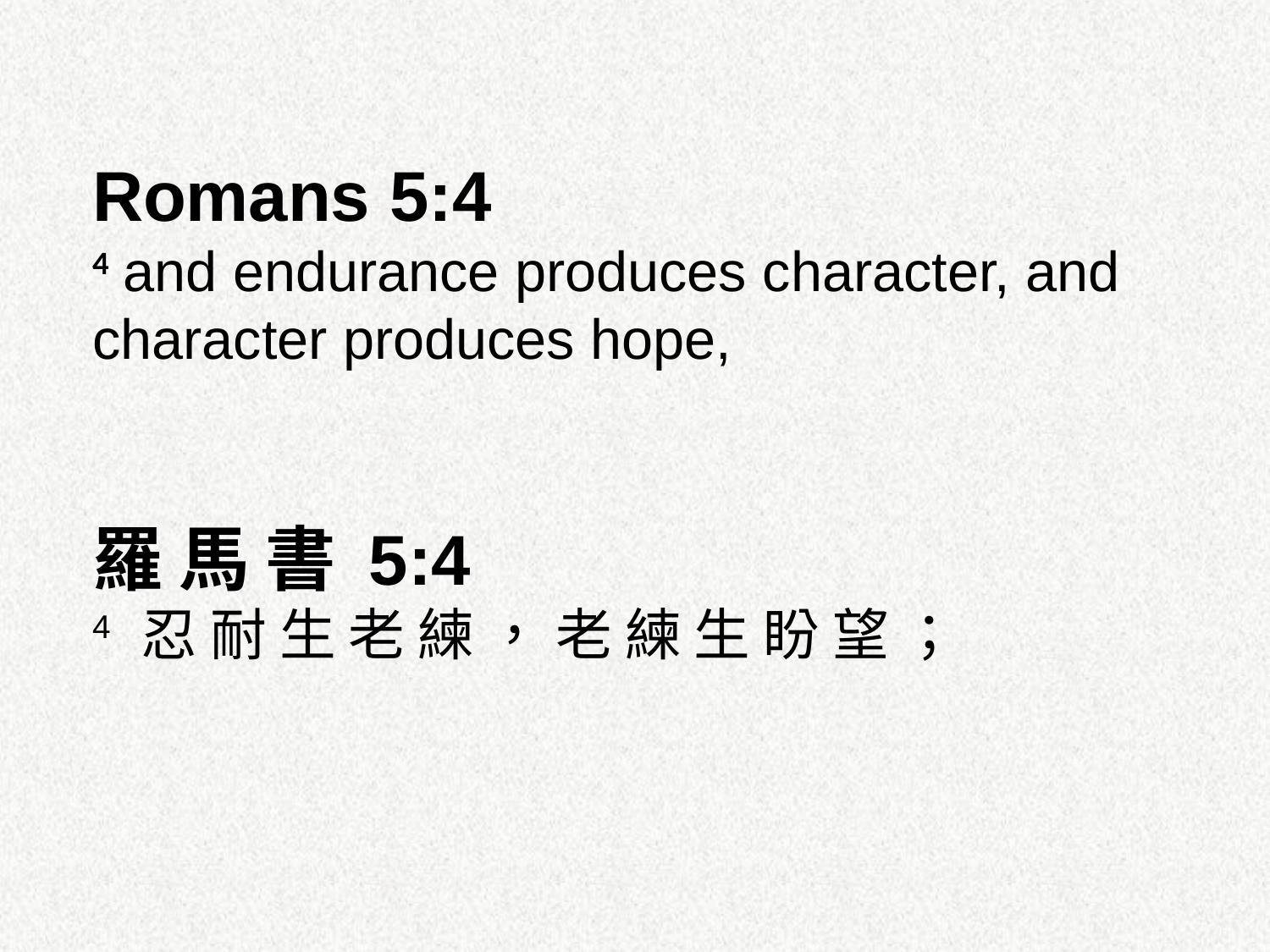

Romans 5:4
4  and endurance produces character, and character produces hope,
羅 馬 書 5:4
4  忍 耐 生 老 練 ， 老 練 生 盼 望 ；